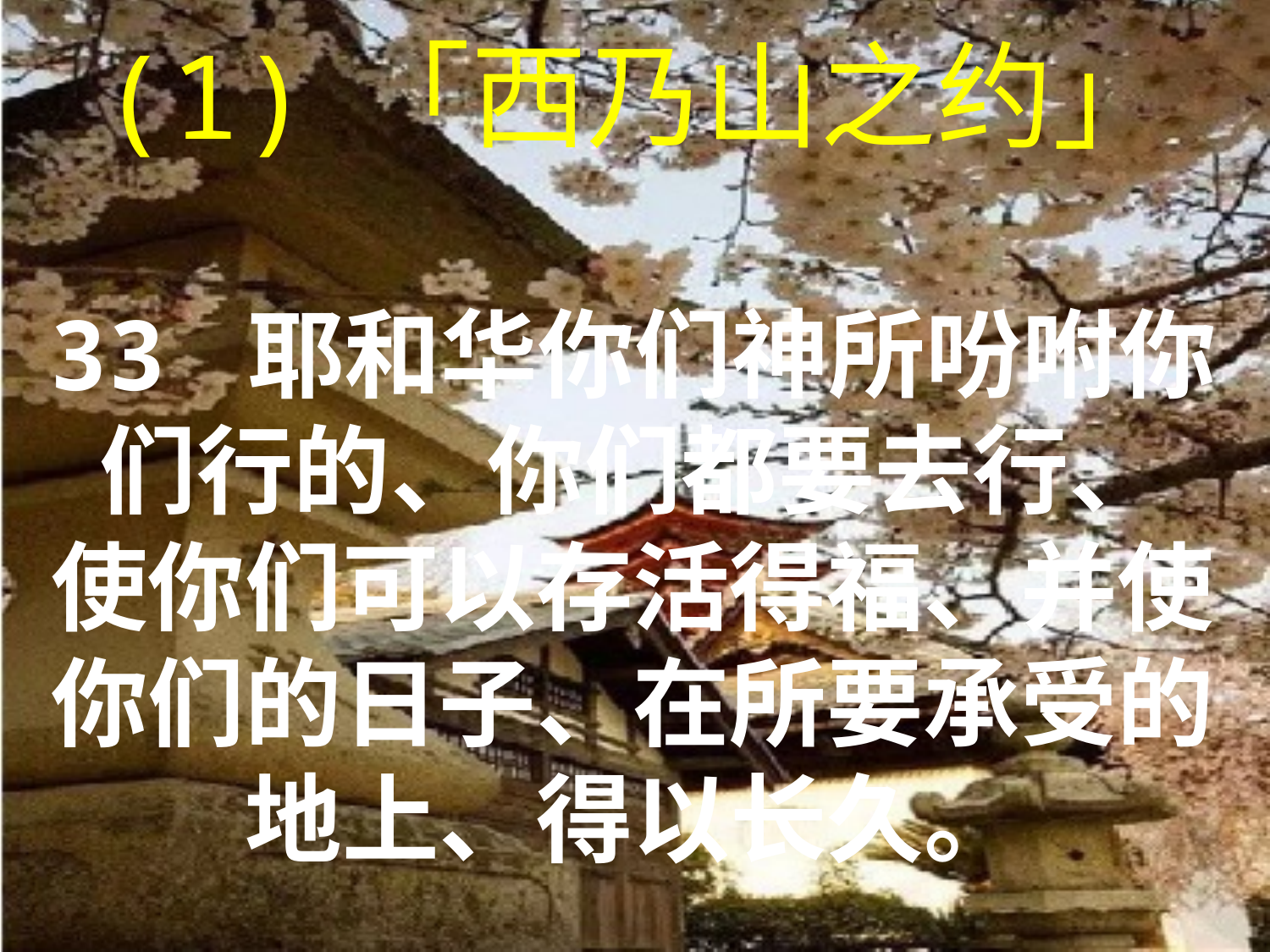

# (1)	「西乃山之约」
33 耶和华你们神所吩咐你们行的、你们都要去行、
使你们可以存活得福、并使你们的日子、在所要承受的地上、得以长久。